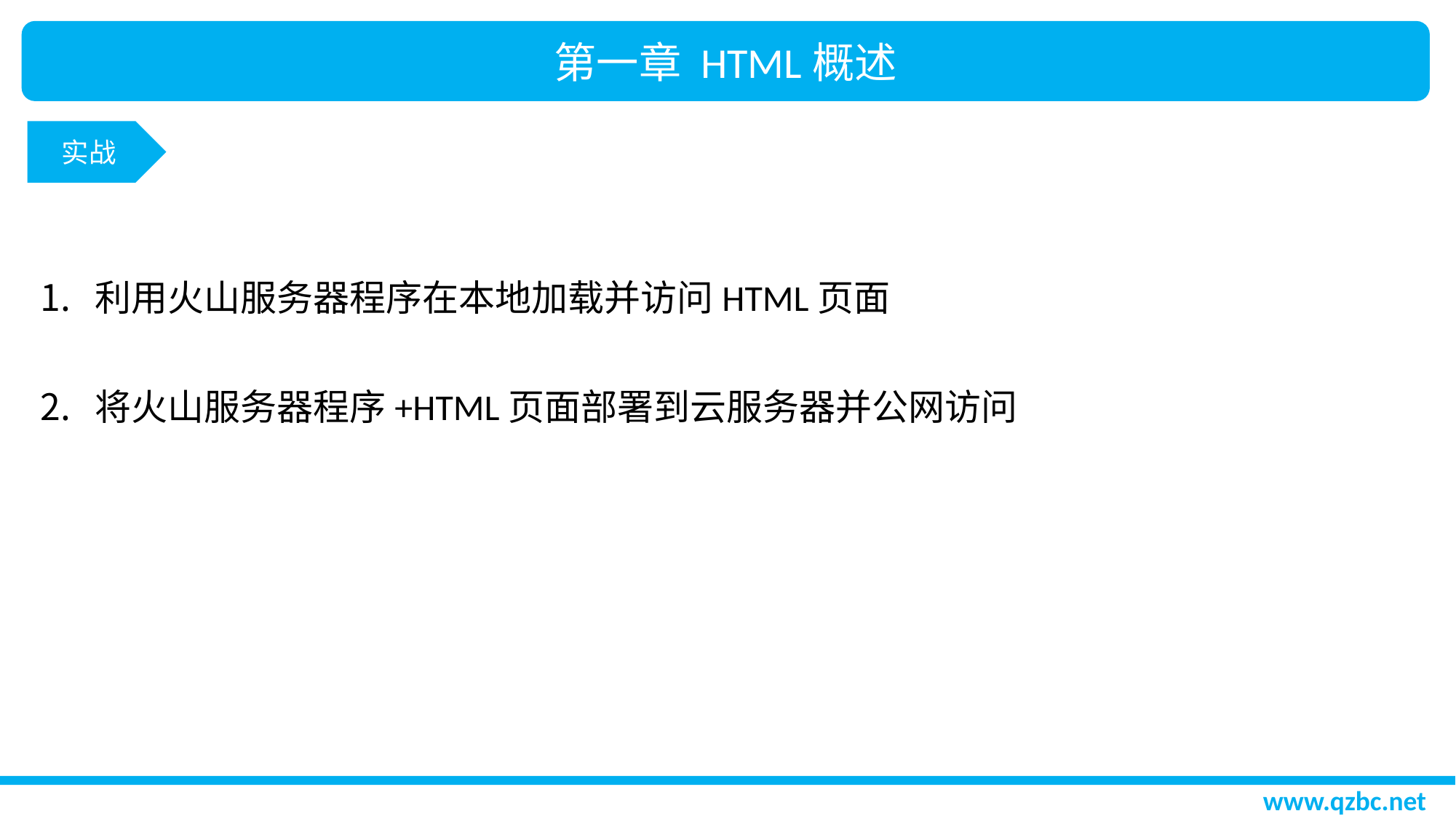

第一章 HTML概述
实战
利用火山服务器程序在本地加载并访问HTML页面
将火山服务器程序+HTML页面部署到云服务器并公网访问

www.qzbc.net